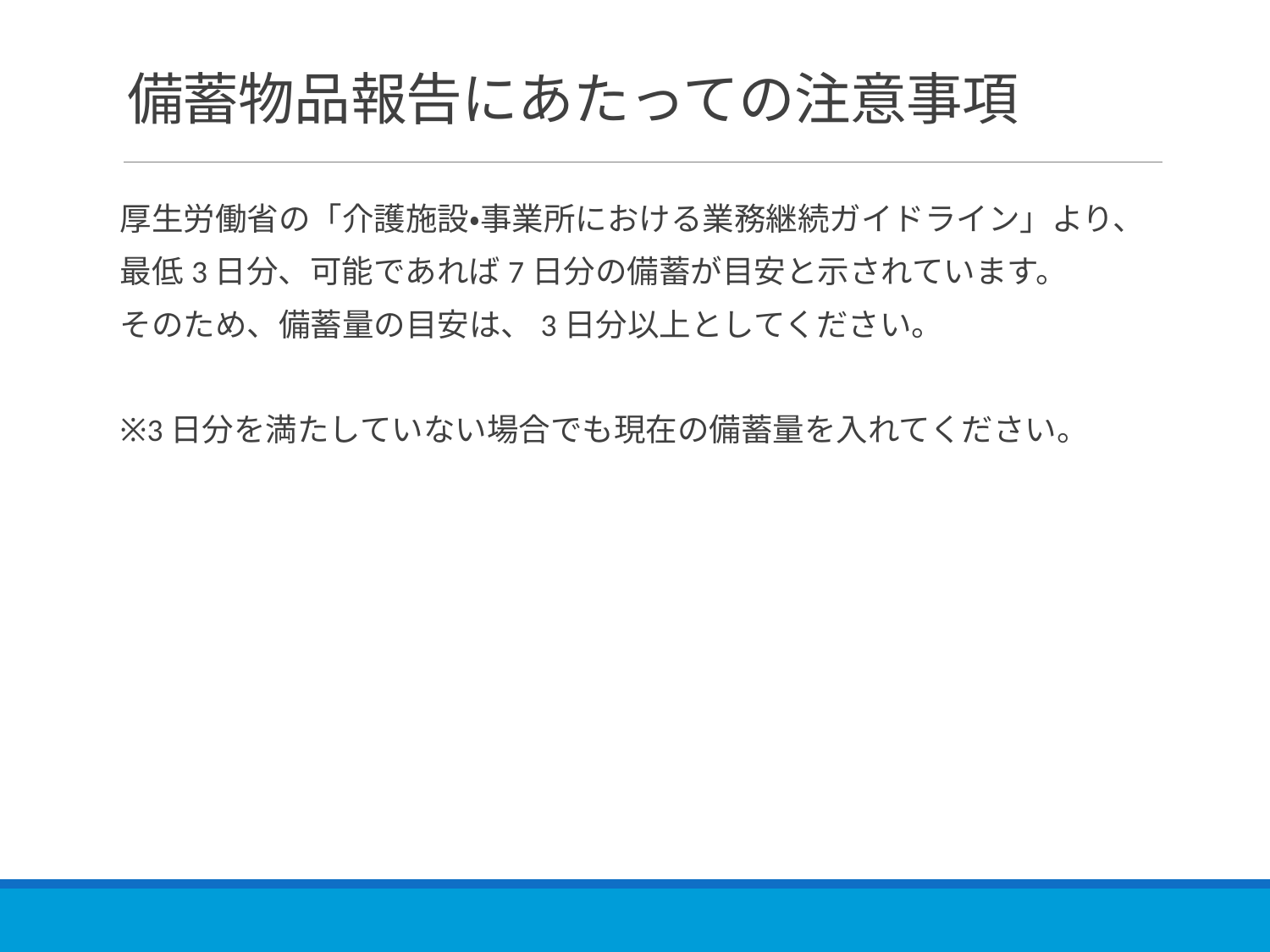

# 備蓄物品報告にあたっての注意事項
厚生労働省の「介護施設・事業所における業務継続ガイドライン」より、
最低3日分、可能であれば7日分の備蓄が目安と示されています。
そのため、備蓄量の目安は、3日分以上としてください。

※3日分を満たしていない場合でも現在の備蓄量を入れてください。